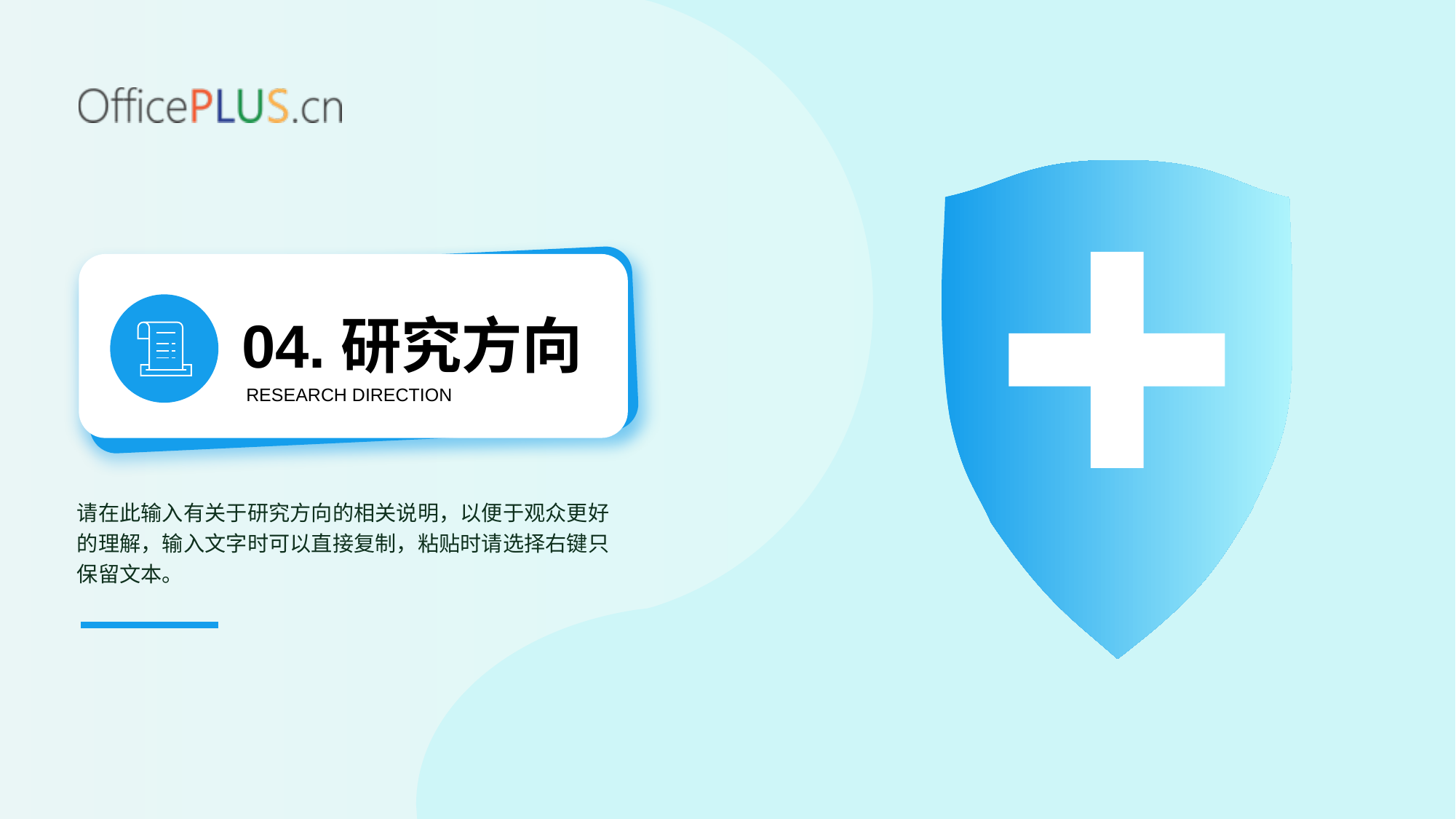

04.研究方向

RESEARCH DIRECTION
请在此输入有关于研究方向的相关说明，以便于观众更好的理解，输入文字时可以直接复制，粘贴时请选择右键只保留文本。